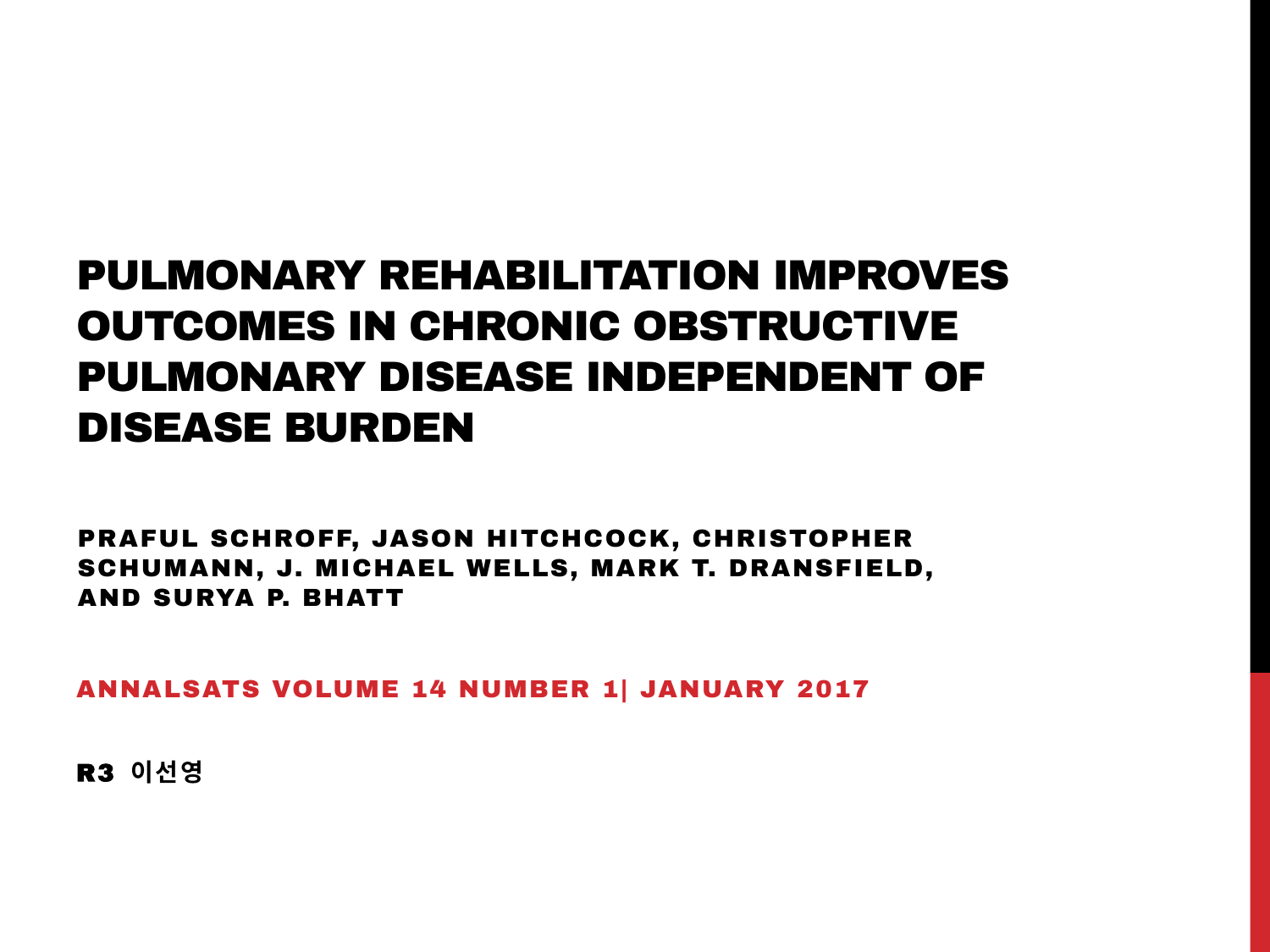

# Pulmonary Rehabilitation Improves Outcomes in Chronic Obstructive Pulmonary Disease Independent of Disease Burden
Praful Schroff, Jason Hitchcock, Christopher Schumann, J. Michael Wells, Mark T. Dransfield, and Surya P. Bhatt
AnnalsATS Volume 14 Number 1| January 2017

R3 이선영